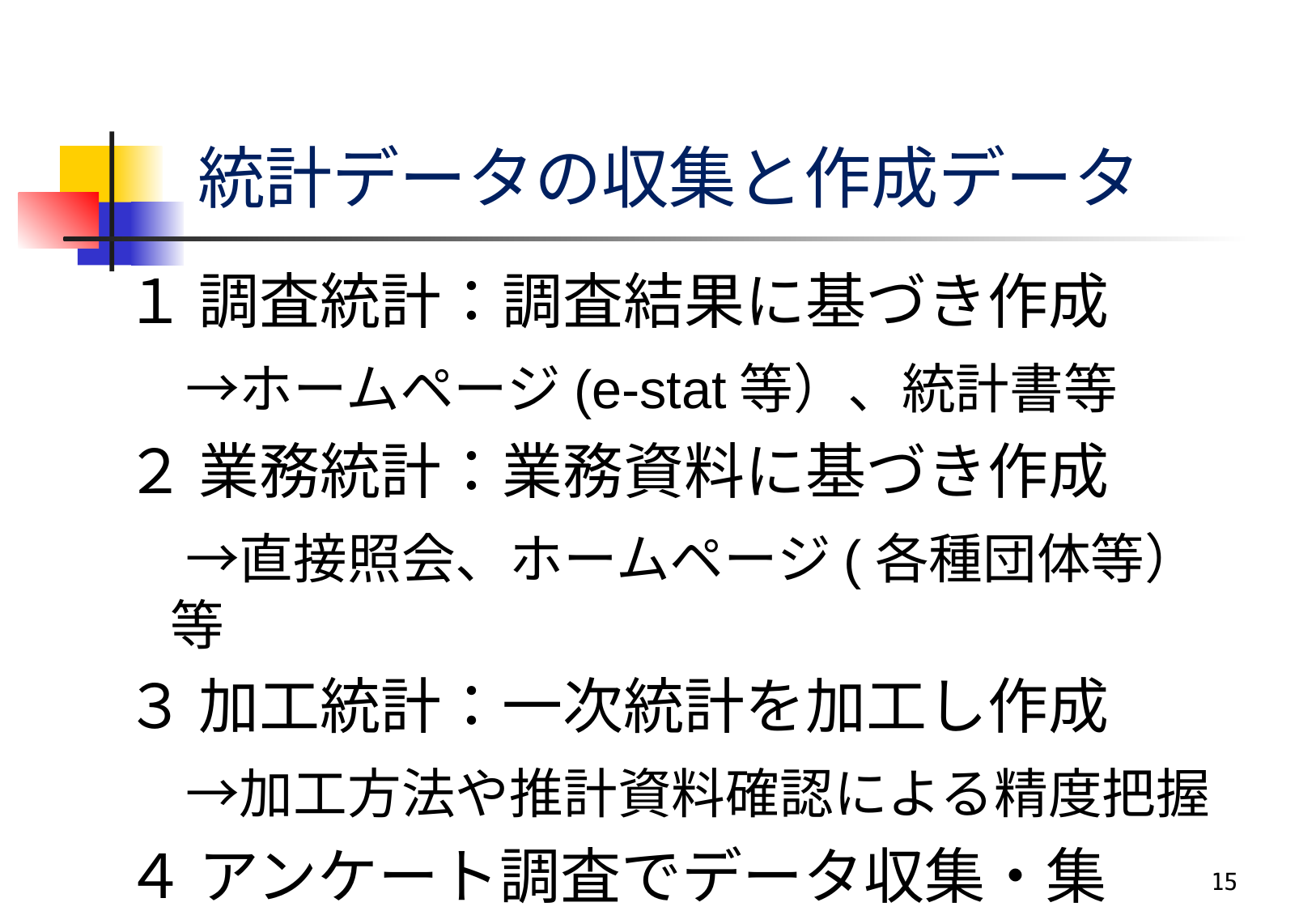

# 統計データの収集と作成データ
１ 調査統計：調査結果に基づき作成
　→ホームページ(e-stat等）、統計書等
２ 業務統計：業務資料に基づき作成
　→直接照会、ホームページ(各種団体等）等
３ 加工統計：一次統計を加工し作成
　→加工方法や推計資料確認による精度把握
４ アンケート調査でデータ収集・集計・加工
15